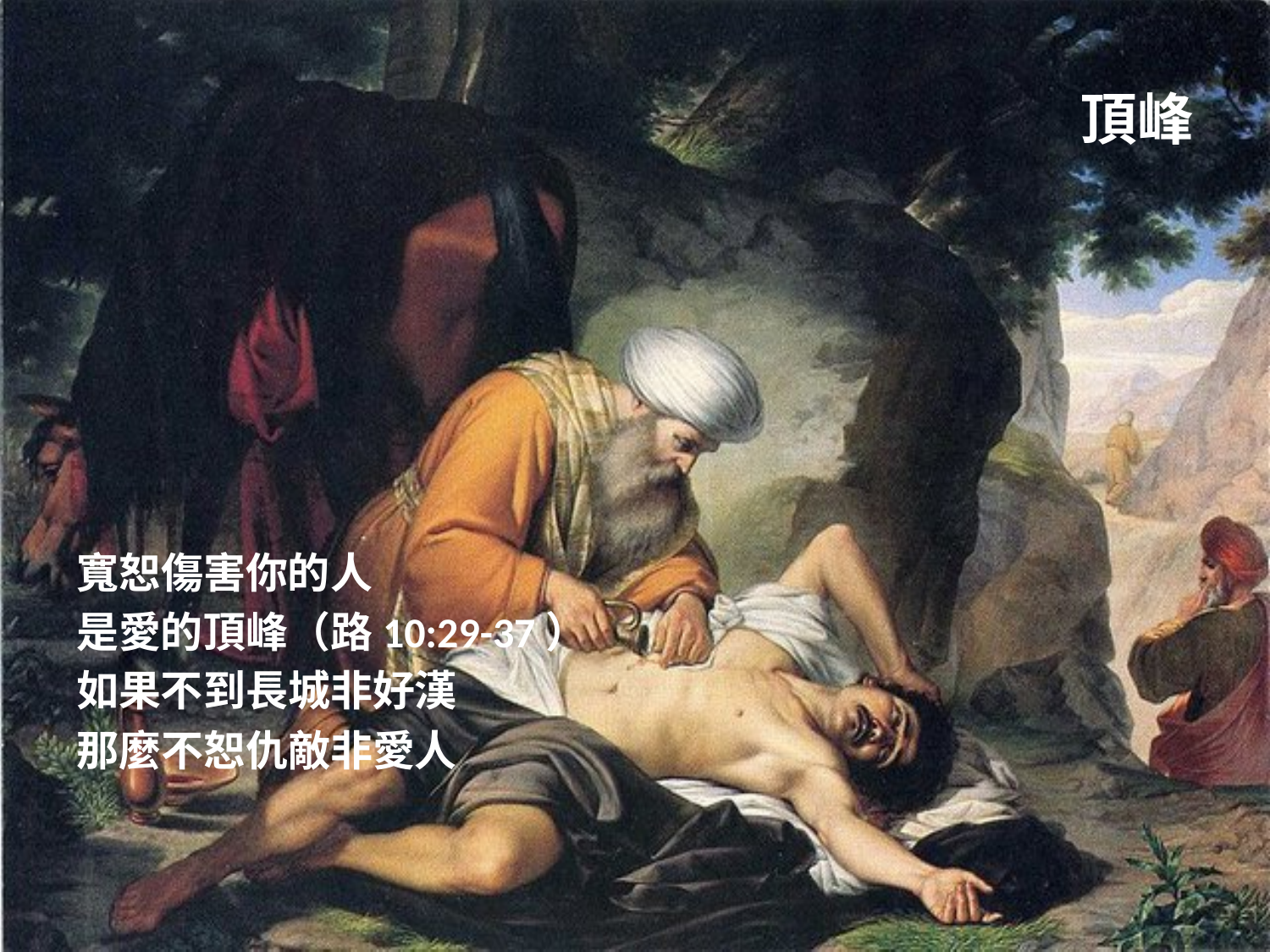

# 頂峰
寬恕傷害你的人
是愛的頂峰（路10:29-37）
如果不到長城非好漢
那麼不恕仇敵非愛人